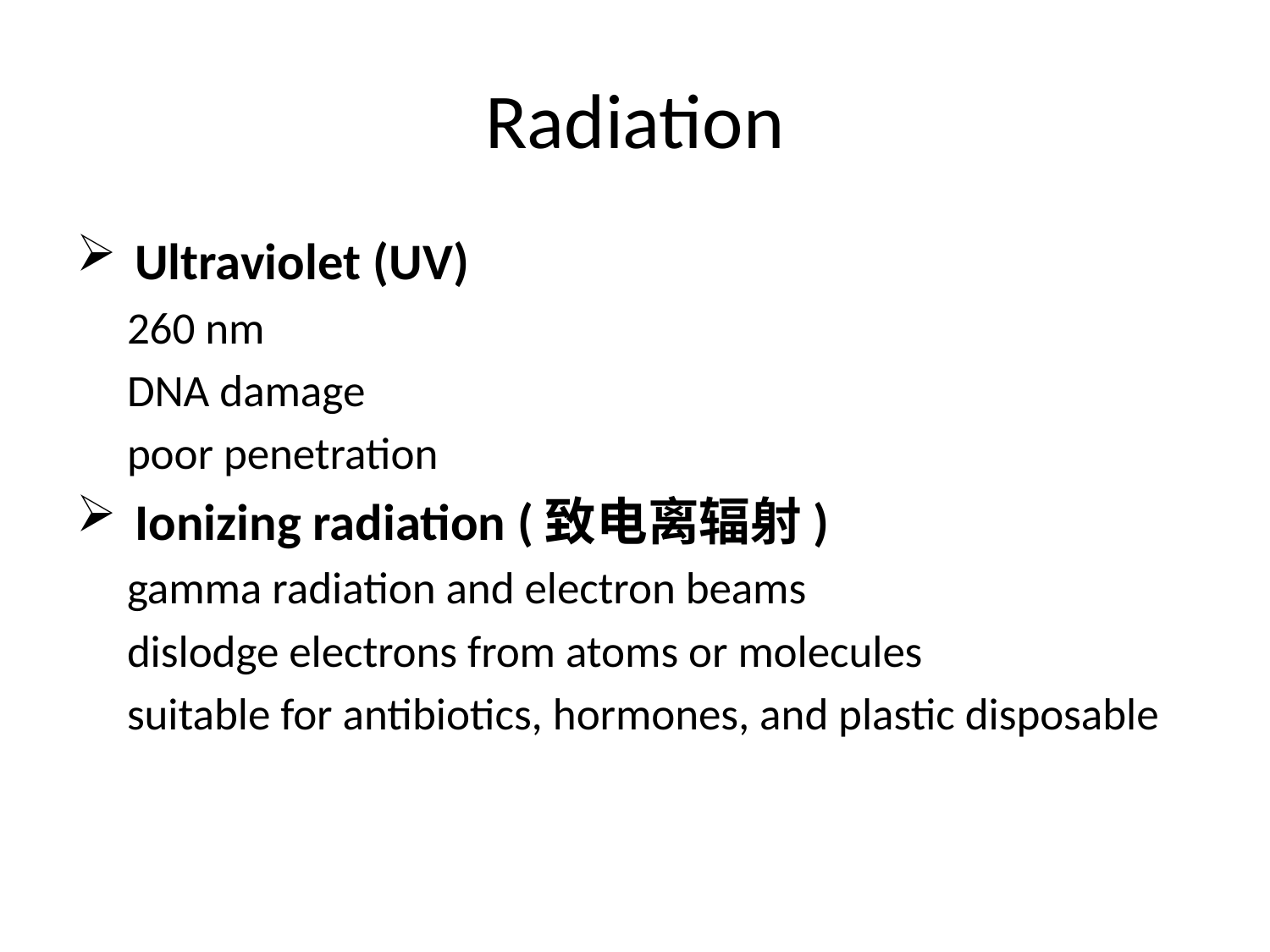

# Radiation
 Ultraviolet (UV)
     260 nm
     DNA damage
     poor penetration
 Ionizing radiation (致电离辐射)
     gamma radiation and electron beams
     dislodge electrons from atoms or molecules
     suitable for antibiotics, hormones, and plastic disposable